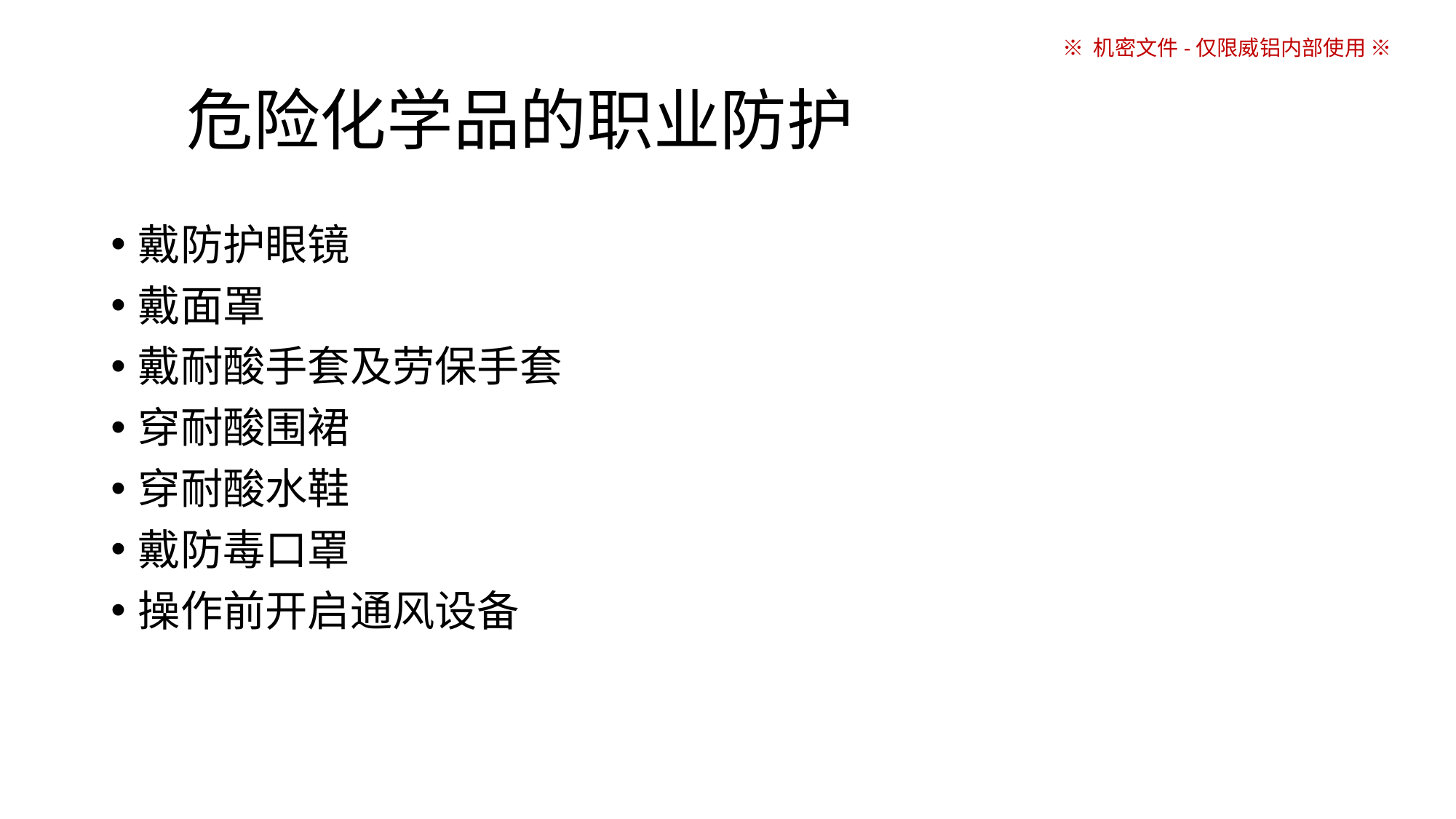

# 危险化学品的职业防护
戴防护眼镜
戴面罩
戴耐酸手套及劳保手套
穿耐酸围裙
穿耐酸水鞋
戴防毒口罩
操作前开启通风设备